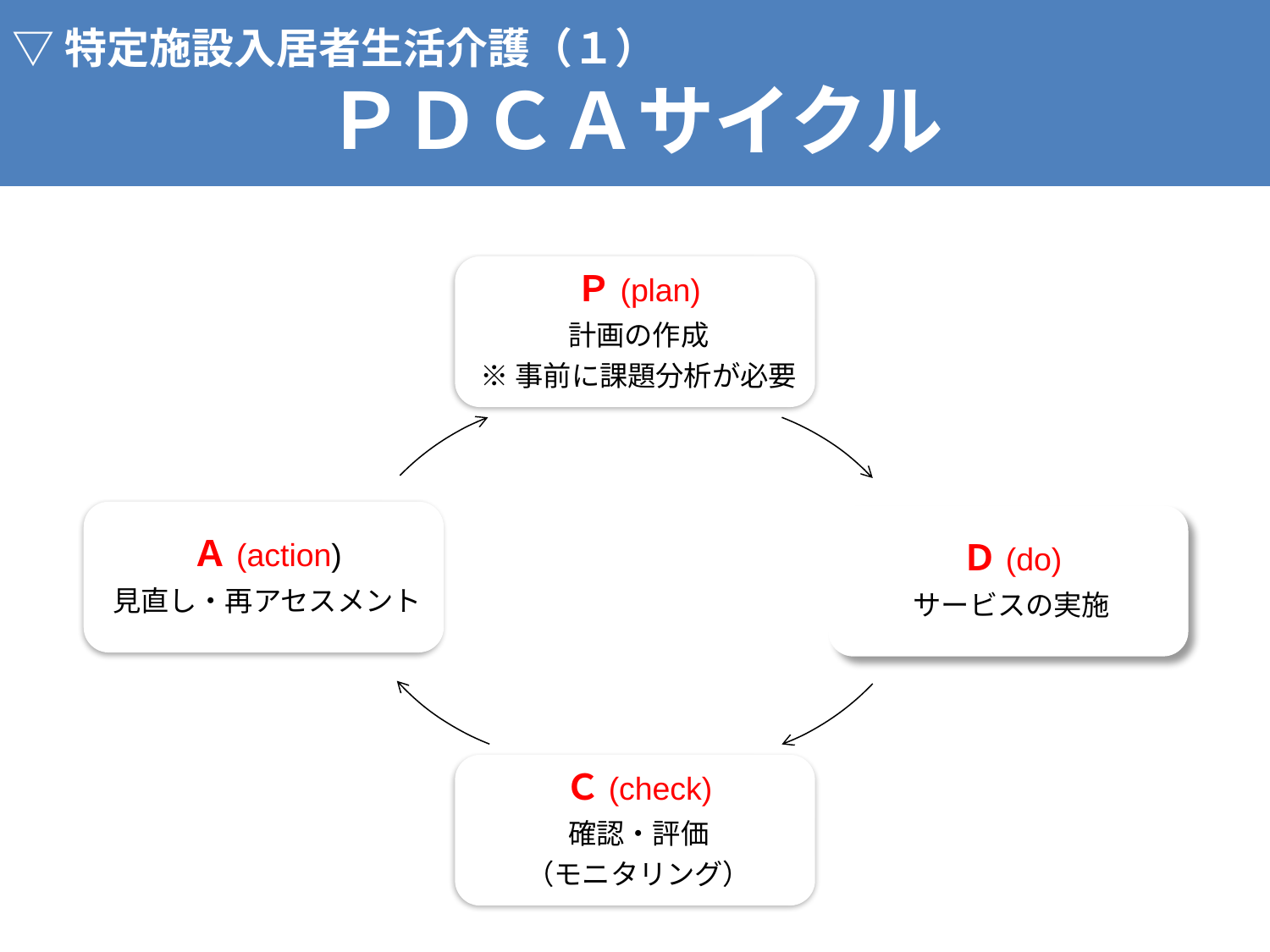

▽特定施設入居者生活介護（１）
ＰＤＣＡサイクル
Ｐ(plan)
計画の作成
※事前に課題分析が必要
Ｄ(do)
サービスの実施
Ｃ(check)
確認・評価
（モニタリング）
Ａ(action)
見直し・再アセスメント